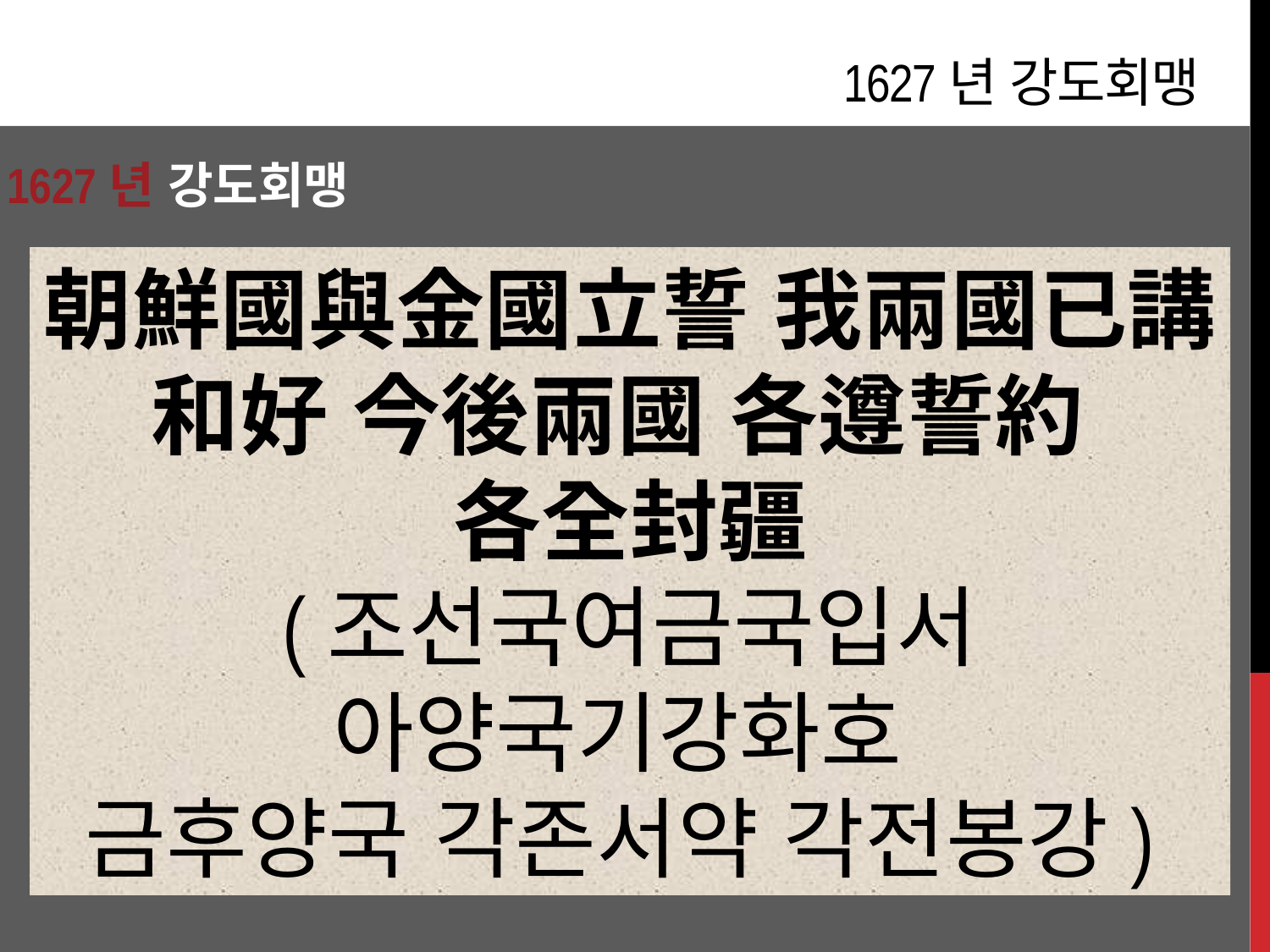

# 1627년 강도회맹
        1627년 강도회맹

朝鮮國與金國立誓 我兩國已講和好 今後兩國 各遵誓約
各全封疆
(조선국여금국입서 아양국기강화호
금후양국 각존서약 각전봉강)